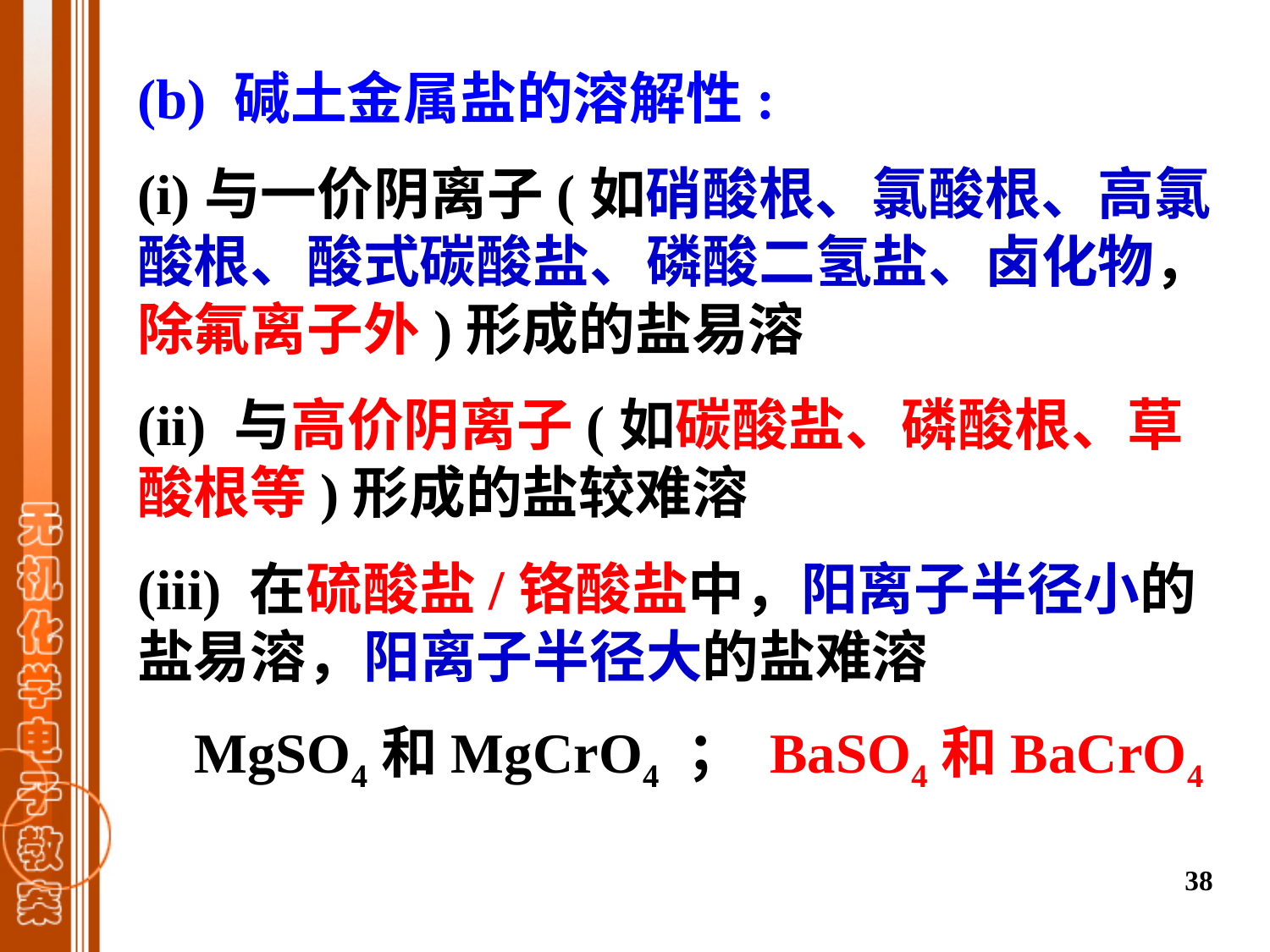

(b) 碱土金属盐的溶解性:
(i)与一价阴离子(如硝酸根、氯酸根、高氯酸根、酸式碳酸盐、磷酸二氢盐、卤化物，除氟离子外)形成的盐易溶
(ii) 与高价阴离子(如碳酸盐、磷酸根、草酸根等)形成的盐较难溶
(iii) 在硫酸盐/铬酸盐中，阳离子半径小的盐易溶，阳离子半径大的盐难溶
    MgSO4和MgCrO4 ； BaSO4和BaCrO4
38